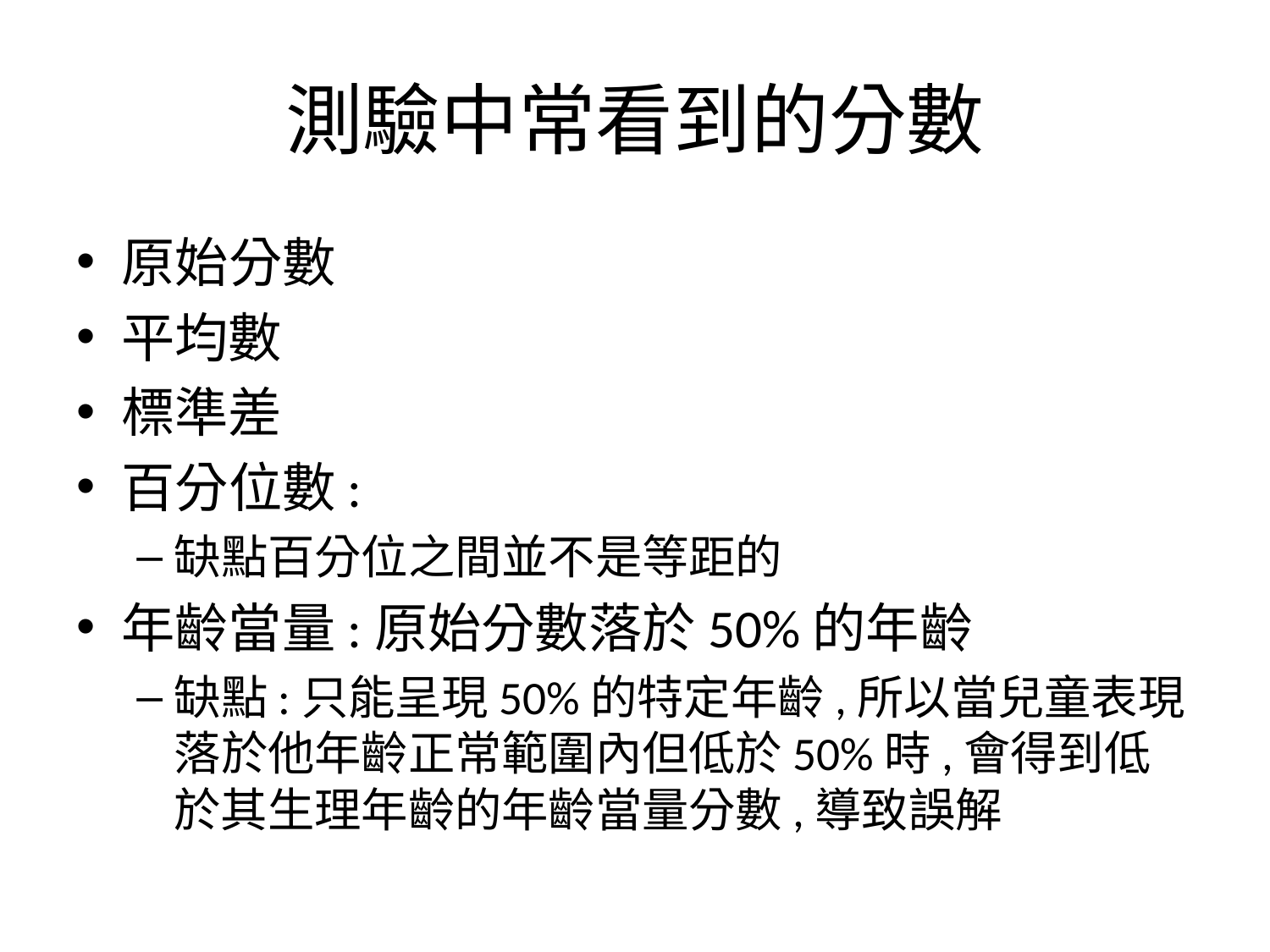

# 測驗中常看到的分數
原始分數
平均數
標準差
百分位數:
缺點百分位之間並不是等距的
年齡當量:原始分數落於50%的年齡
缺點:只能呈現50%的特定年齡,所以當兒童表現落於他年齡正常範圍內但低於50%時,會得到低於其生理年齡的年齡當量分數,導致誤解